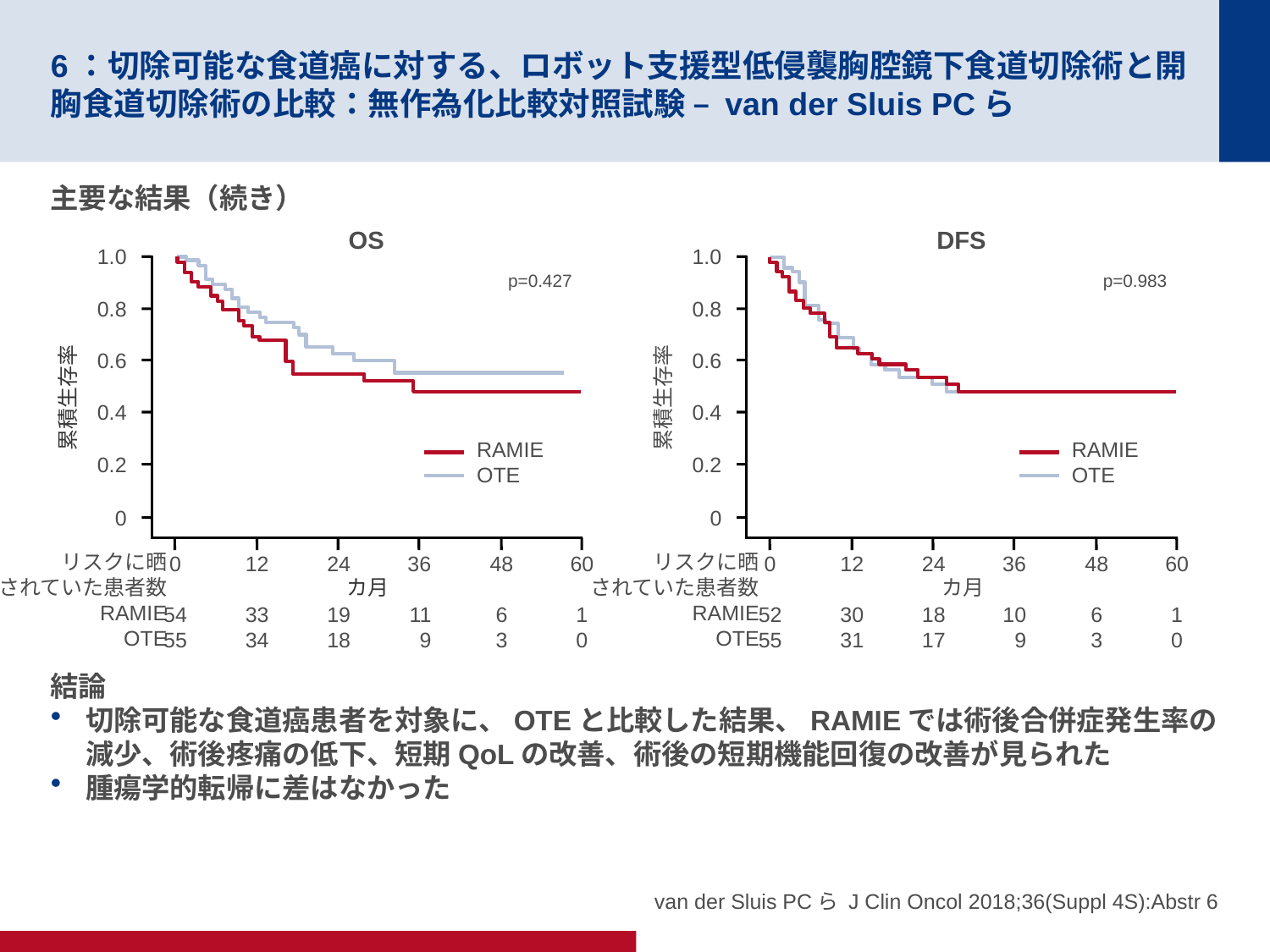

# 6：切除可能な食道癌に対する、ロボット支援型低侵襲胸腔鏡下食道切除術と開胸食道切除術の比較：無作為化比較対照試験 – van der Sluis PCら
主要な結果（続き）

結論
切除可能な食道癌患者を対象に、OTEと比較した結果、RAMIEでは術後合併症発生率の減少、術後疼痛の低下、短期QoLの改善、術後の短期機能回復の改善が見られた
腫瘍学的転帰に差はなかった
OS
1.0

p=0.427
0.8
0.6
累積生存率
0.4
RAMIE
OTE
0.2
0
リスクに晒
されていた患者数
RAMIE
OTE
0

54
55
12

33
34
24

19
18
36

11
9
48

6
3
60

1
0
カ月
DFS
1.0

p=0.983
0.8
0.6
累積生存率
0.4
RAMIE
OTE
0.2
0
リスクに晒
されていた患者数
RAMIE
OTE
0

52
55
12

30
31
24

18
17
36

10
9
48

6
3
60

1
0
カ月

van der Sluis PCら J Clin Oncol 2018;36(Suppl 4S):Abstr 6